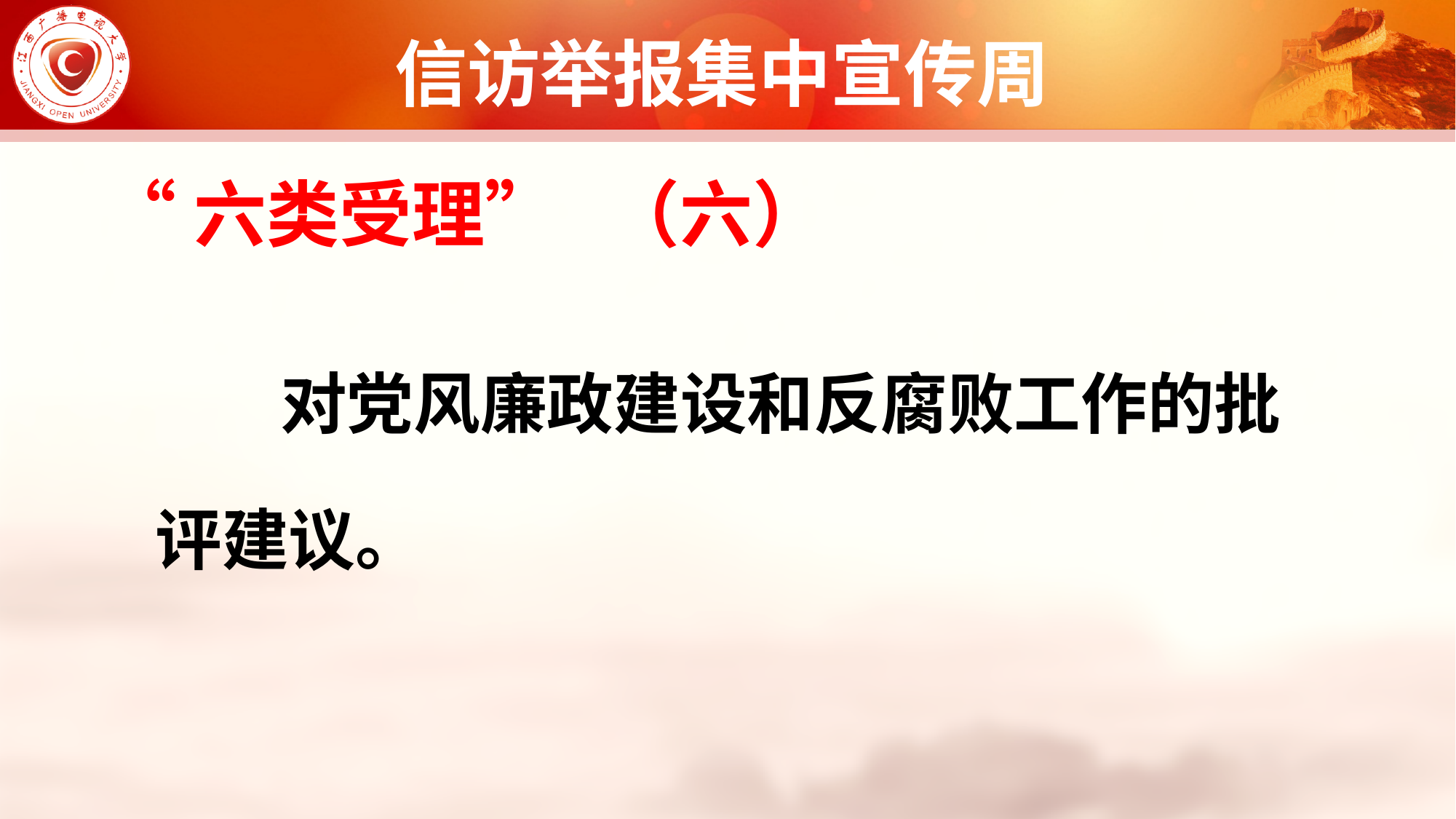

信访举报集中宣传周
“六类受理”   （六）

    对党风廉政建设和反腐败工作的批评建议。